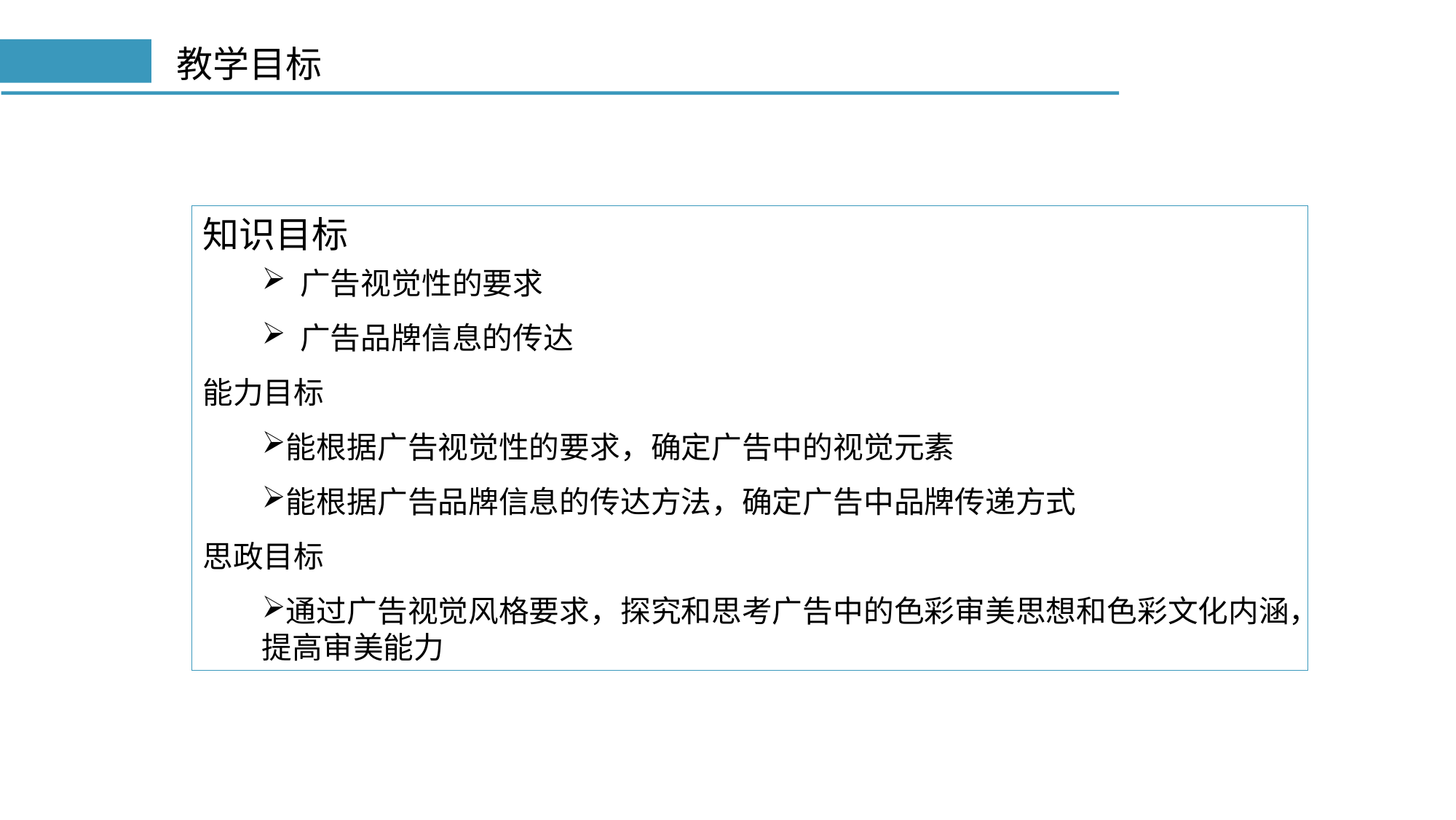

# 教学目标
知识目标
 广告视觉性的要求
 广告品牌信息的传达
能力目标
能根据广告视觉性的要求，确定广告中的视觉元素
能根据广告品牌信息的传达方法，确定广告中品牌传递方式
思政目标
通过广告视觉风格要求，探究和思考广告中的色彩审美思想和色彩文化内涵，提高审美能力